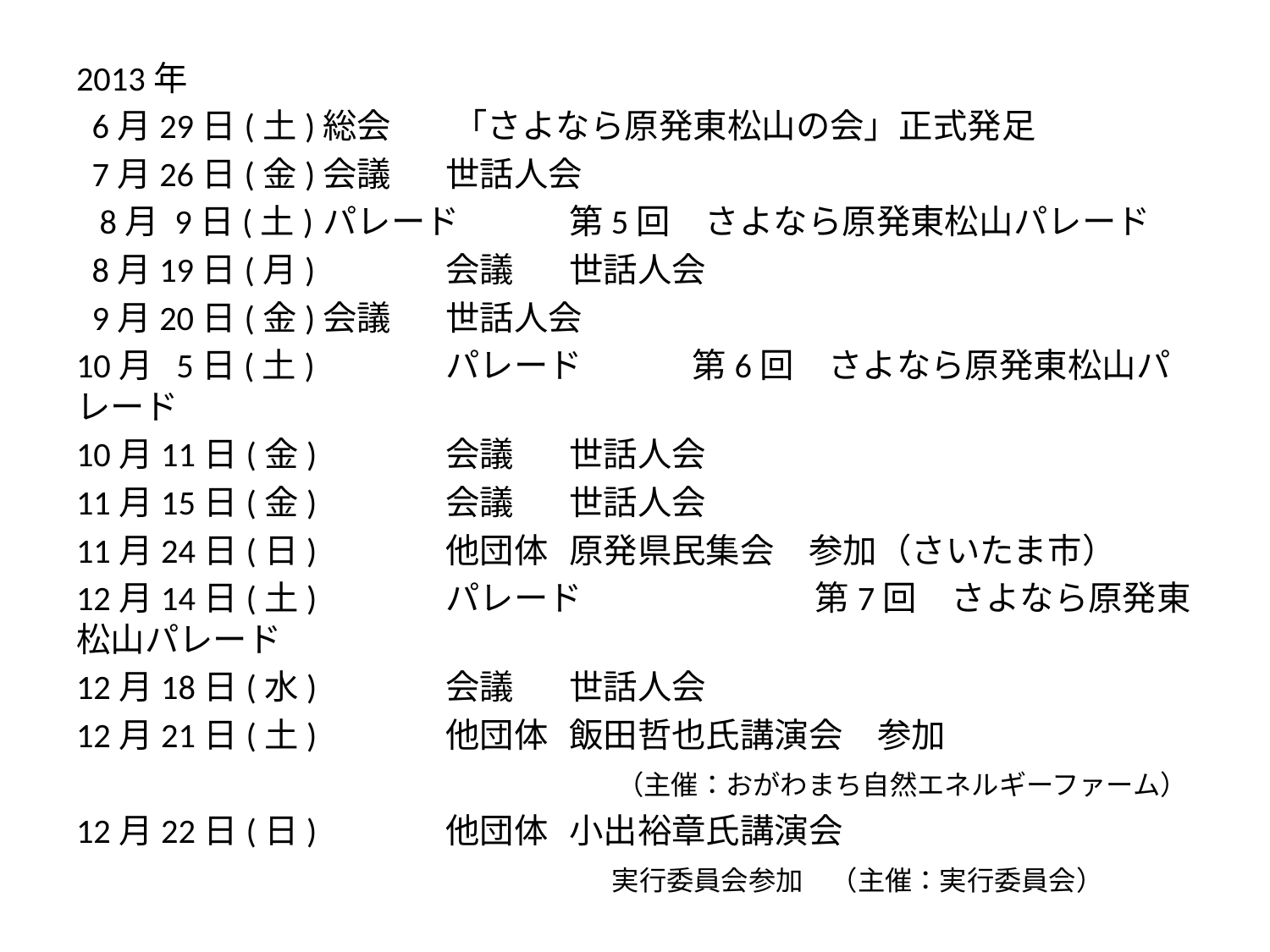

2013年
  6月29日(土)		総会		 「さよなら原発東松山の会」正式発足
  7月26日(金)		会議		世話人会
   8月 9日(土) 		パレード 	第5回　さよなら原発東松山パレード
  8月19日(月) 		会議 		世話人会
  9月20日(金)		会議 		世話人会
10月  5日(土) 		パレード 	第6回　さよなら原発東松山パレード
10月11日(金) 		会議 		世話人会
11月15日(金)	 	会議 		世話人会
11月24日(日)	 	他団体 		原発県民集会　参加（さいたま市）
12月14日(土) 		パレード	 	第7回　さよなら原発東松山パレード
12月18日(水) 		会議 		世話人会
12月21日(土) 		他団体 		飯田哲也氏講演会　参加
							（主催：おがわまち自然エネルギーファーム）
12月22日(日)	 	他団体 		小出裕章氏講演会
							　実行委員会参加　（主催：実行委員会）